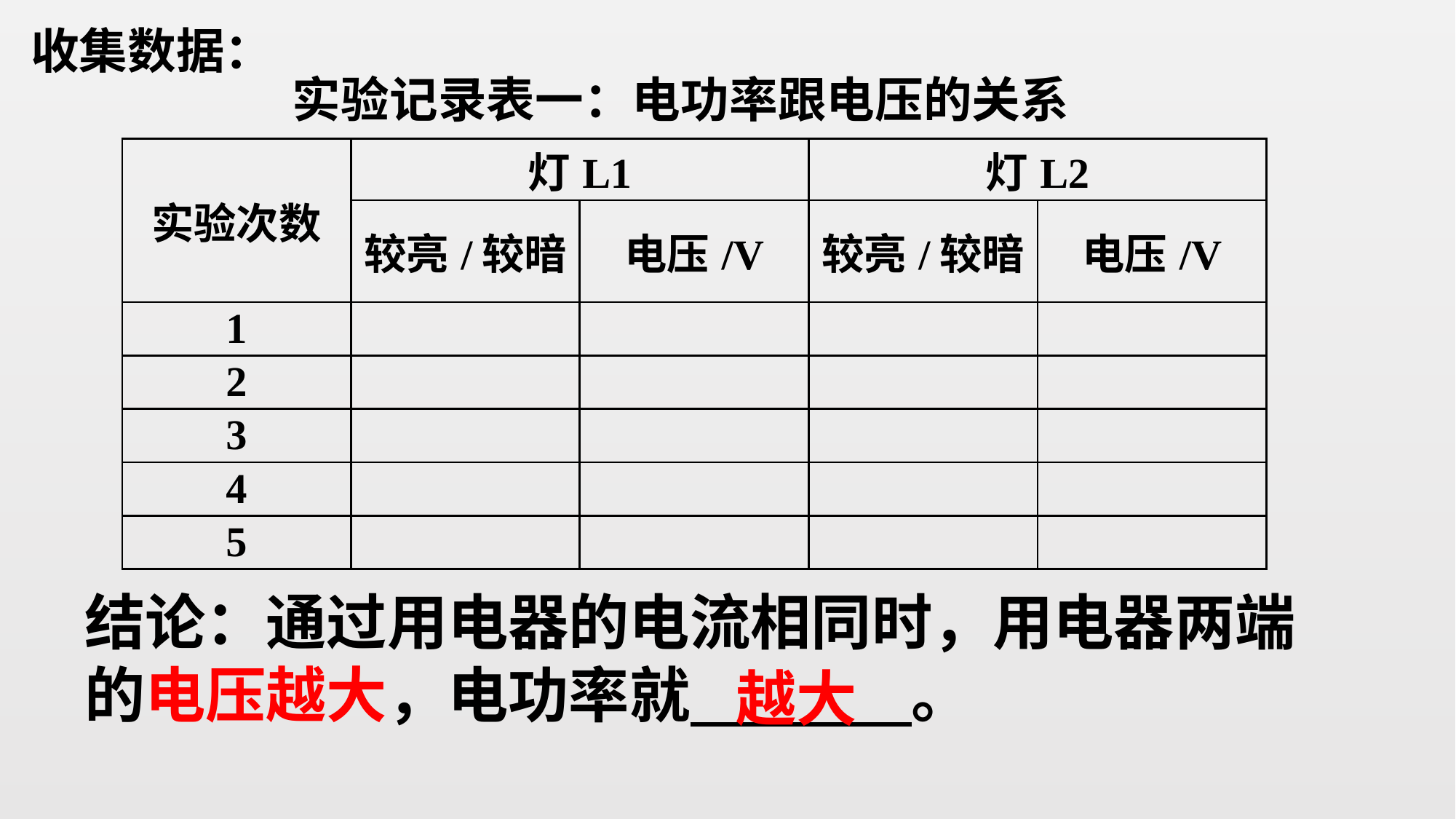

收集数据：
实验记录表一：电功率跟电压的关系
| 实验次数 | 灯L1 |  | 灯L2 |  |
| --- | --- | --- | --- | --- |
|  | 较亮/较暗 | 电压/V | 较亮/较暗 | 电压/V |
| 1 |  |  |  |  |
| 2 |  |  |  |  |
| 3 |  |  |  |  |
| 4 |  |  |  |  |
| 5 |  |  |  |  |
结论：通过用电器的电流相同时，用电器两端的电压越大，电功率就                。
越大